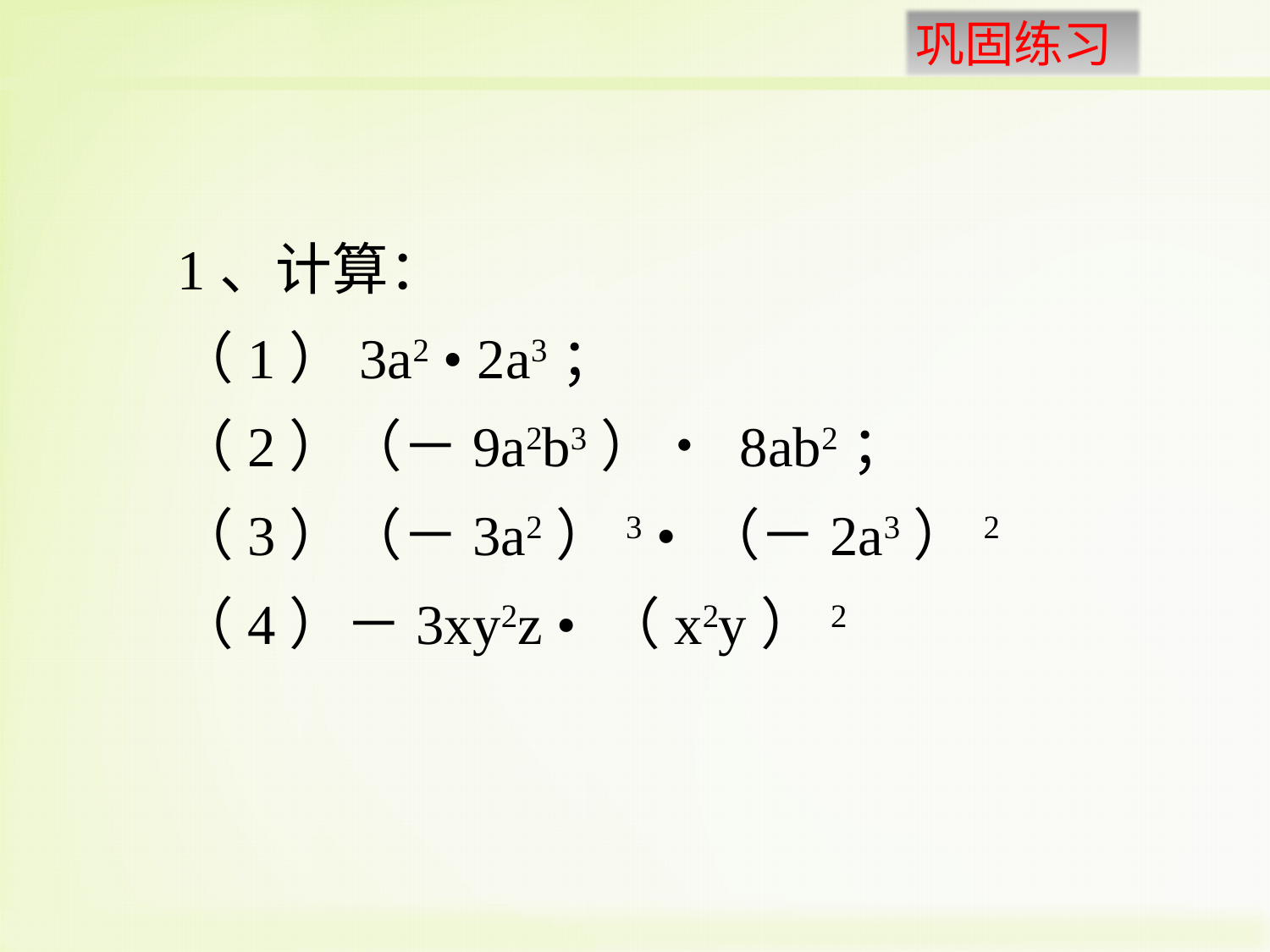

1、计算：
（1）3a2 • 2a3；
（2）（－9a2b3）• 8ab2；
（3）（－3a2）3 • （－2a3）2
（4）－3xy2z • （x2y）2